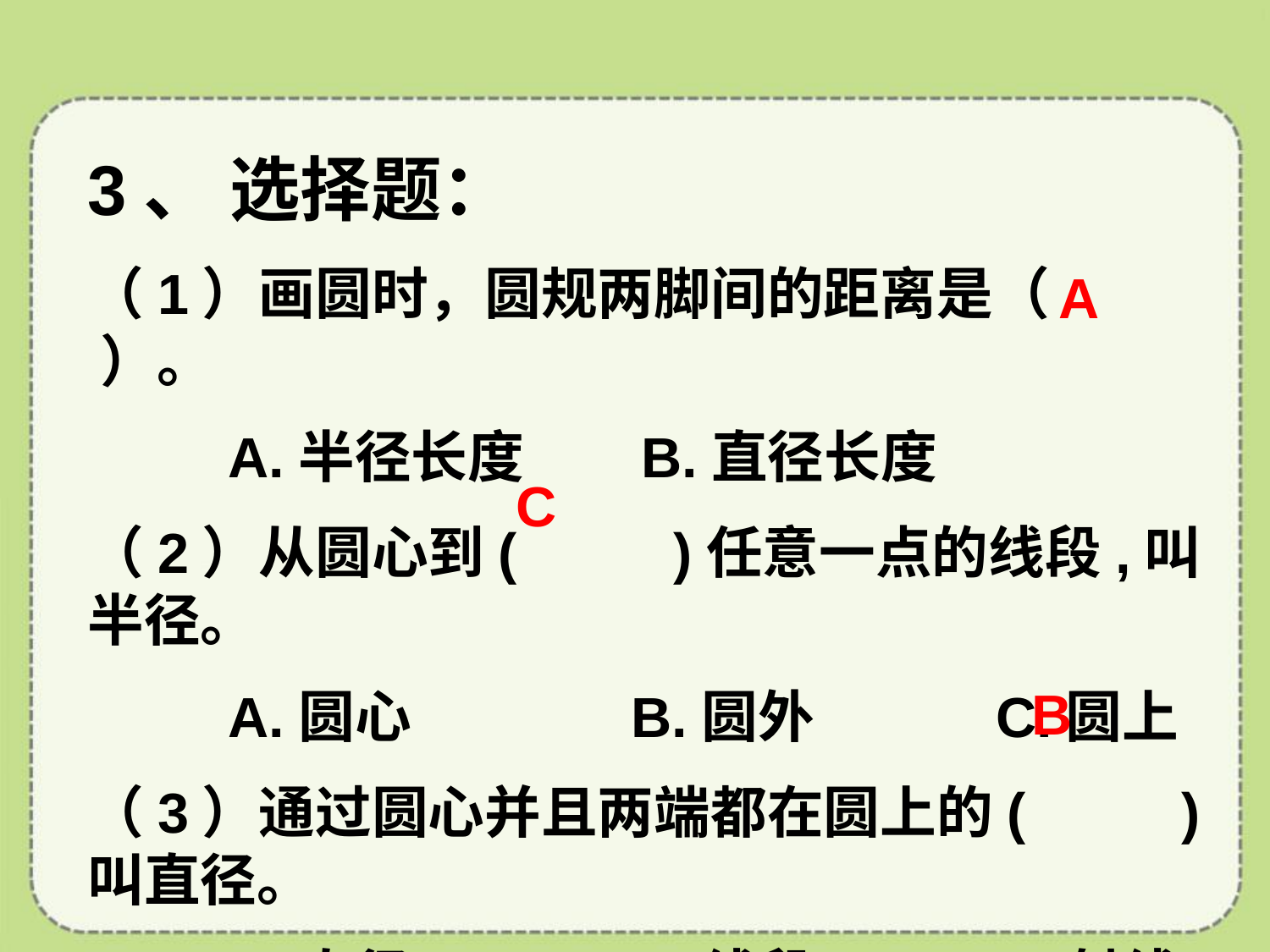

3、 选择题：
（1）画圆时，圆规两脚间的距离是（         ）。
         A.半径长度        B.直径长度
（2）从圆心到(          )任意一点的线段,叫半径。
         A.圆心                B.圆外             C.圆上
（3）通过圆心并且两端都在圆上的(          )叫直径。
         A.直径                B.线段             C.射线
A
C
B